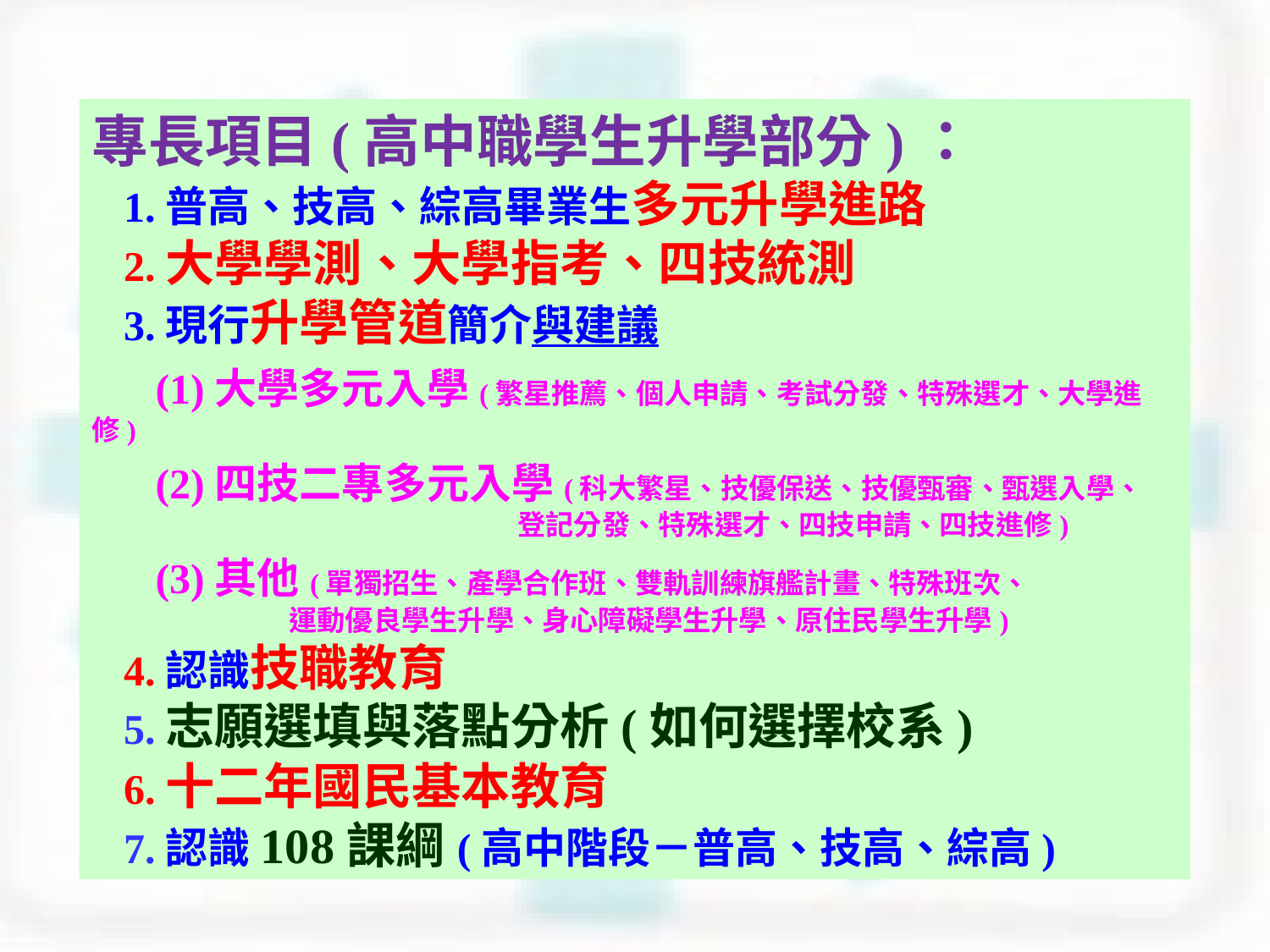

專長項目(高中職學生升學部分)：
   1.普高、技高、綜高畢業生多元升學進路
   2.大學學測、大學指考、四技統測
   3.現行升學管道簡介與建議
      (1)大學多元入學(繁星推薦、個人申請、考試分發、特殊選才、大學進修)
      (2)四技二專多元入學(科大繁星、技優保送、技優甄審、甄選入學、
                                                                  登記分發、特殊選才、四技申請、四技進修)
      (3)其他(單獨招生、產學合作班、雙軌訓練旗艦計畫、特殊班次、
                              運動優良學生升學、身心障礙學生升學、原住民學生升學)
   4.認識技職教育
   5.志願選填與落點分析(如何選擇校系)
   6.十二年國民基本教育
   7.認識108課綱(高中階段－普高、技高、綜高)